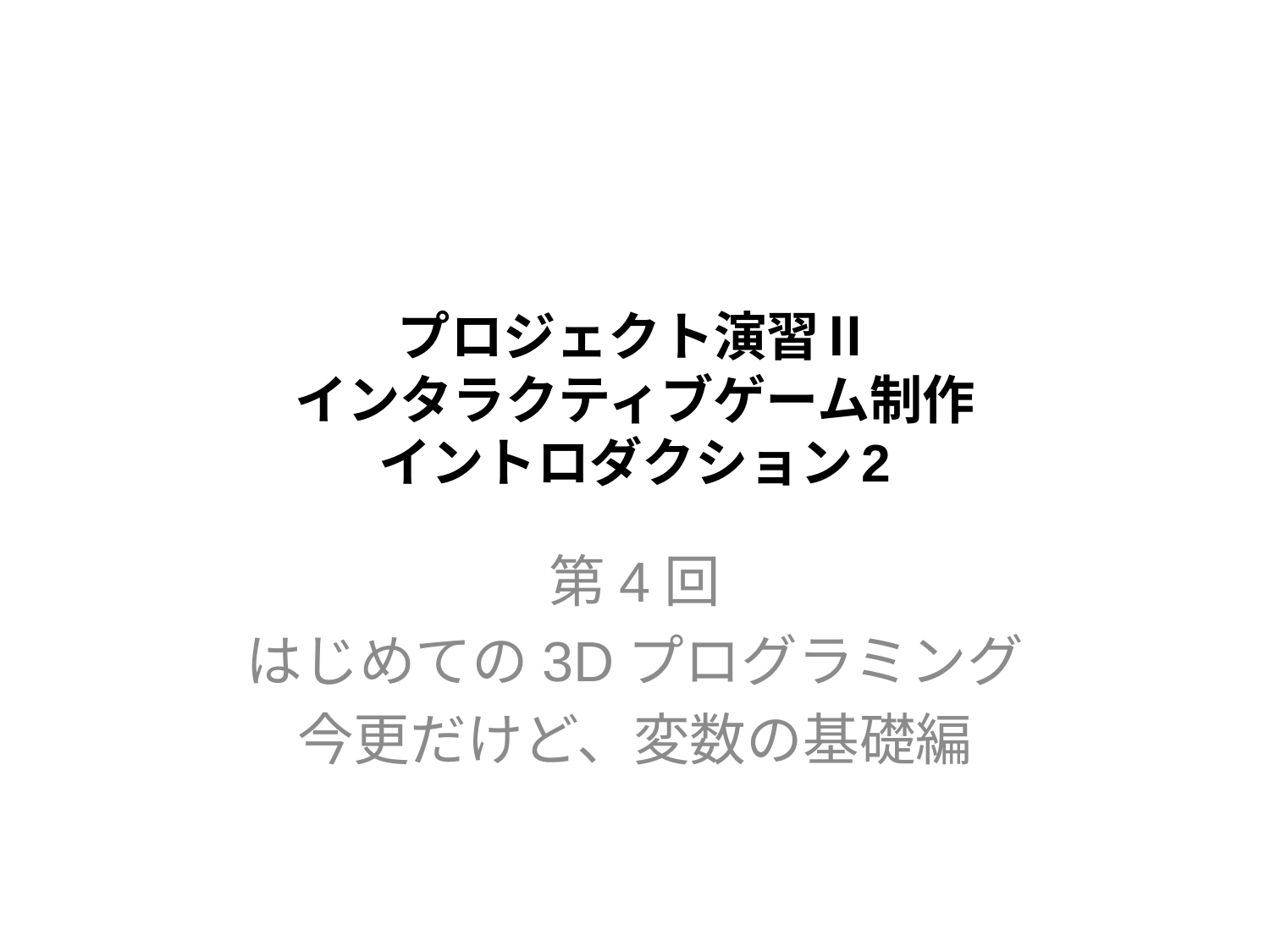

# プロジェクト演習Ⅱ インタラクティブゲーム制作 イントロダクション2
第4回
はじめての3Dプログラミング
今更だけど、変数の基礎編